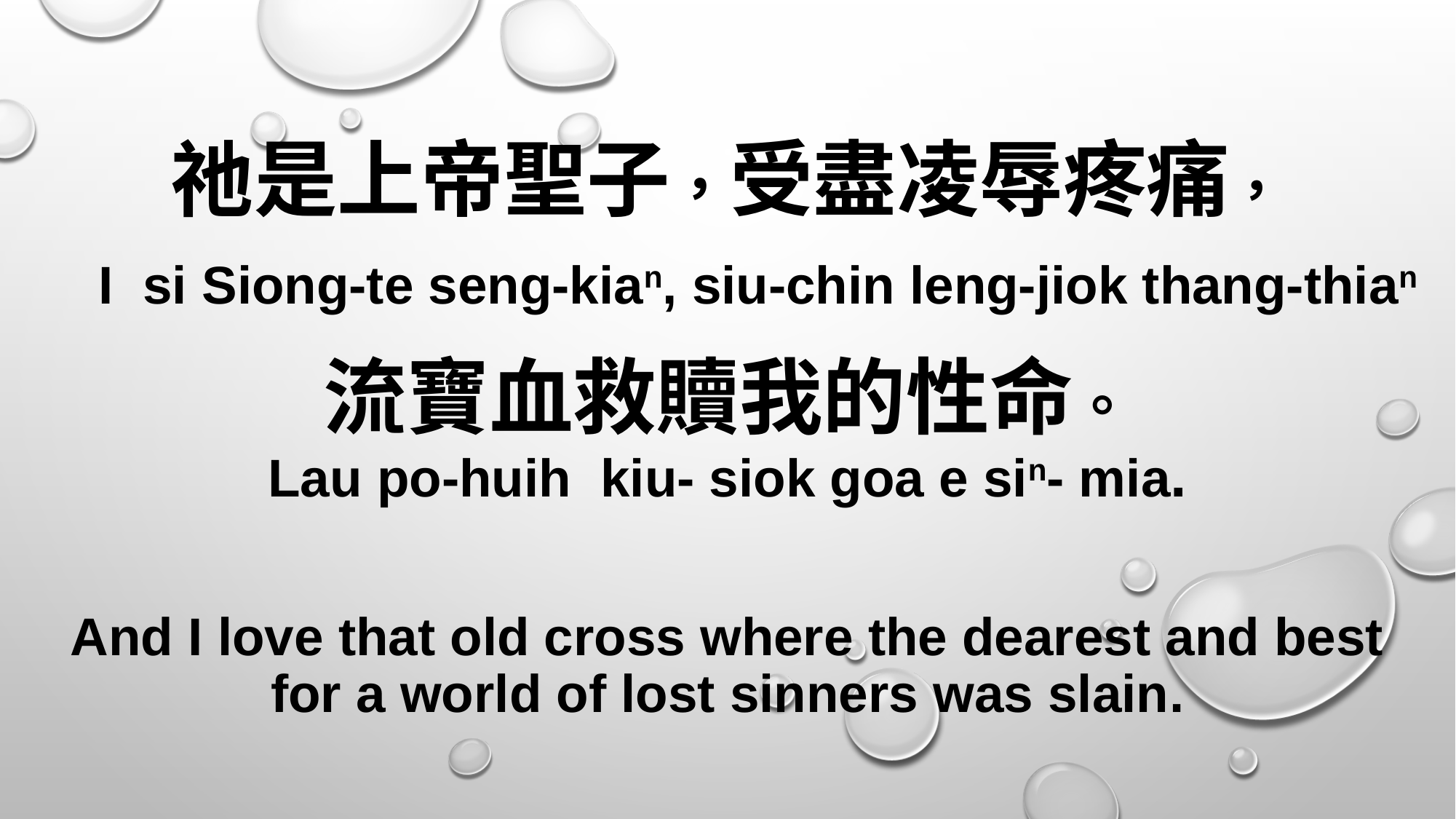

# 祂是上帝聖子，受盡凌辱疼痛， I  si Siong-te seng-kian, siu-chin leng-jiok thang-thian 流寶血救贖我的性命。 Lau po-huih  kiu- siok goa e sin- mia. And I love that old cross where the dearest and best for a world of lost sinners was slain.